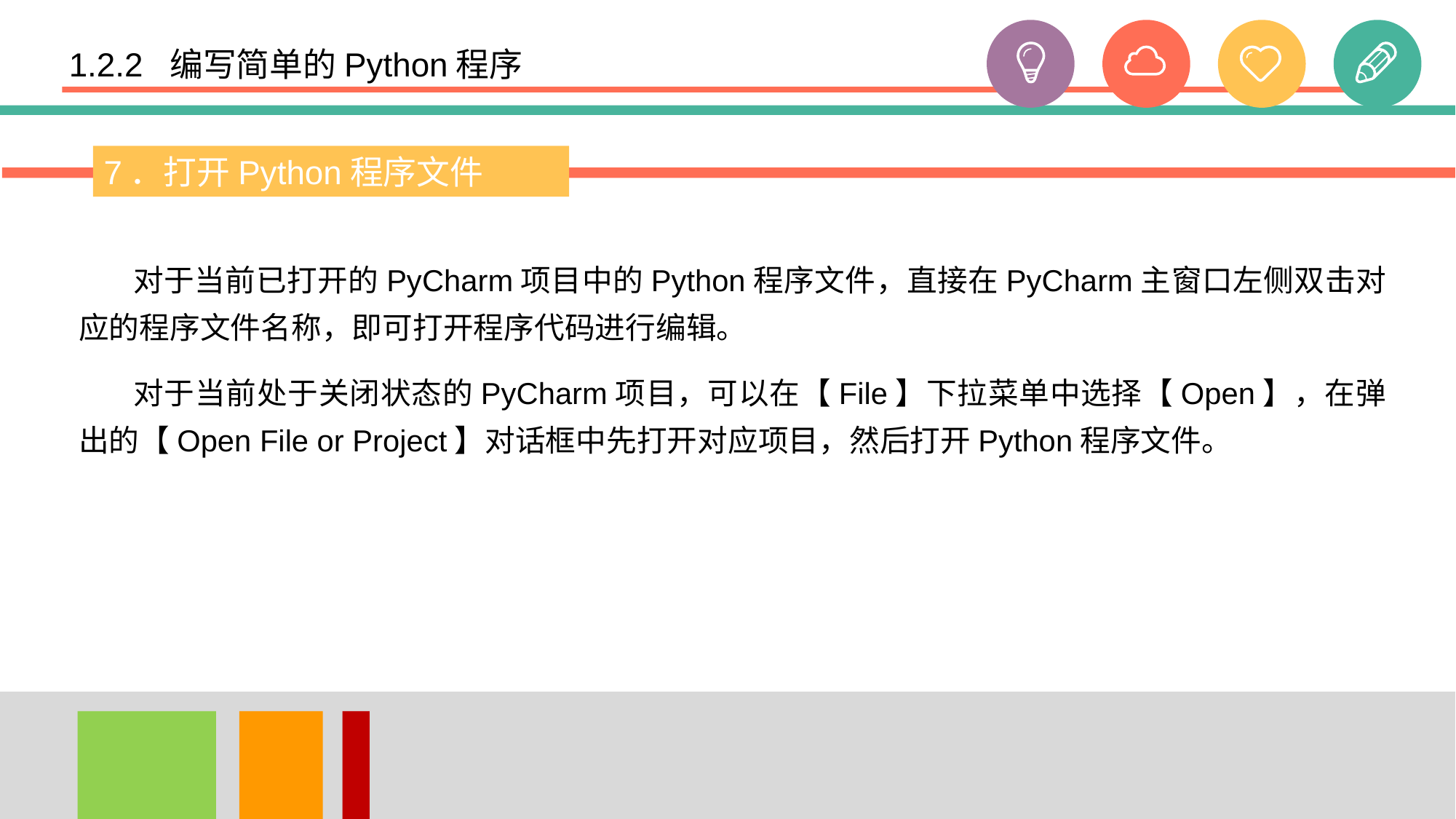

# 1.2.2  编写简单的Python程序
7．打开Python程序文件

对于当前已打开的PyCharm项目中的Python程序文件，直接在PyCharm主窗口左侧双击对应的程序文件名称，即可打开程序代码进行编辑。
对于当前处于关闭状态的PyCharm项目，可以在【File】下拉菜单中选择【Open】，在弹出的【Open File or Project】对话框中先打开对应项目，然后打开Python程序文件。